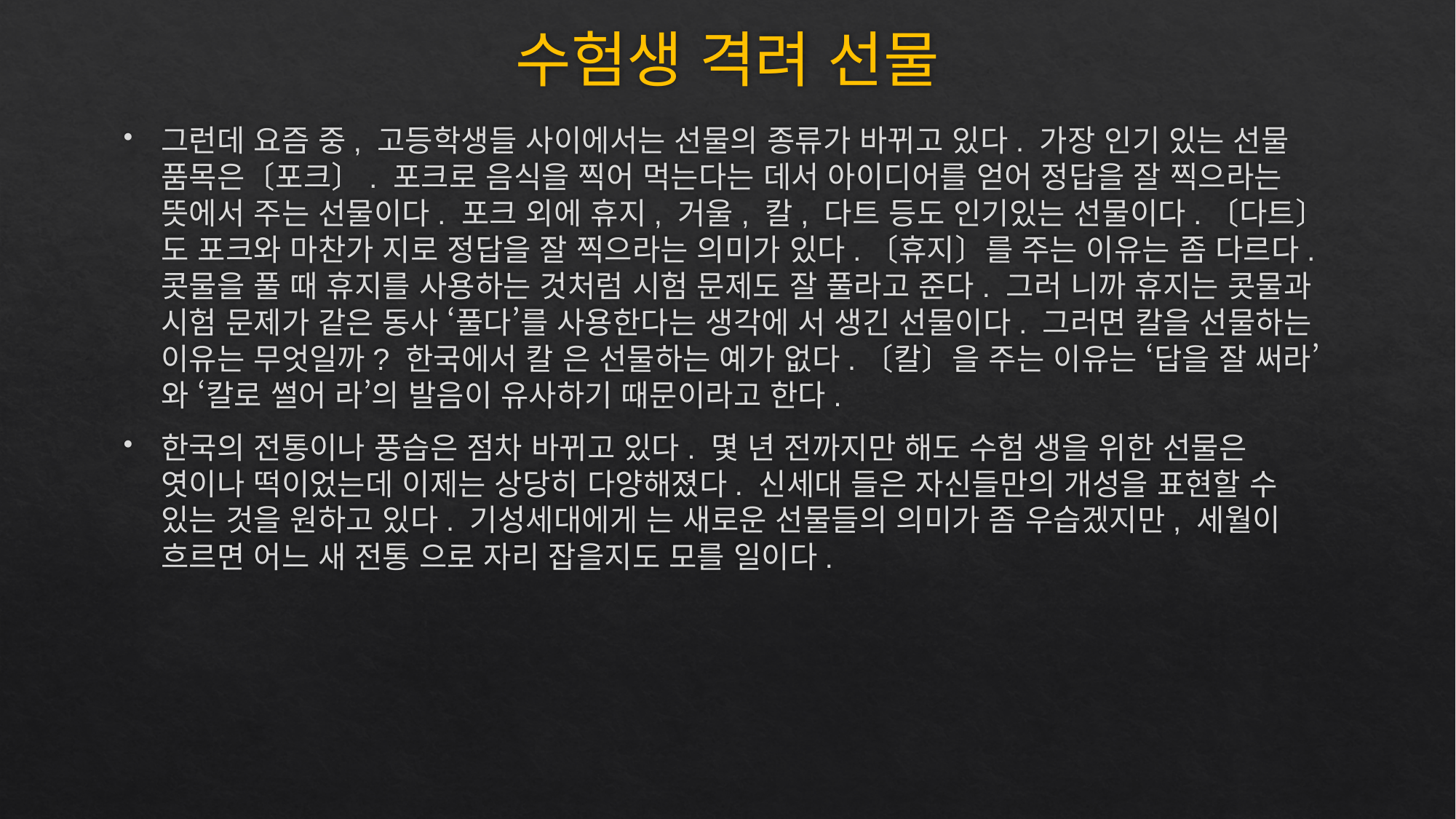

수험생 격려 선물
그런데 요즘 중, 고등학생들 사이에서는 선물의 종류가 바뀌고 있다. 가장 인기 있는 선물 품목은〔포크〕. 포크로 음식을 찍어 먹는다는 데서 아이디어를 얻어 정답을 잘 찍으라는 뜻에서 주는 선물이다. 포크 외에 휴지, 거울, 칼, 다트 등도 인기있는 선물이다.〔다트〕도 포크와 마찬가 지로 정답을 잘 찍으라는 의미가 있다.〔휴지〕를 주는 이유는 좀 다르다. 콧물을 풀 때 휴지를 사용하는 것처럼 시험 문제도 잘 풀라고 준다. 그러 니까 휴지는 콧물과 시험 문제가 같은 동사 ‘풀다’를 사용한다는 생각에 서 생긴 선물이다. 그러면 칼을 선물하는 이유는 무엇일까? 한국에서 칼 은 선물하는 예가 없다.〔칼〕을 주는 이유는 ‘답을 잘 써라’ 와 ‘칼로 썰어 라’의 발음이 유사하기 때문이라고 한다.
한국의 전통이나 풍습은 점차 바뀌고 있다. 몇 년 전까지만 해도 수험 생을 위한 선물은 엿이나 떡이었는데 이제는 상당히 다양해졌다. 신세대 들은 자신들만의 개성을 표현할 수 있는 것을 원하고 있다. 기성세대에게 는 새로운 선물들의 의미가 좀 우습겠지만, 세월이 흐르면 어느 새 전통 으로 자리 잡을지도 모를 일이다.